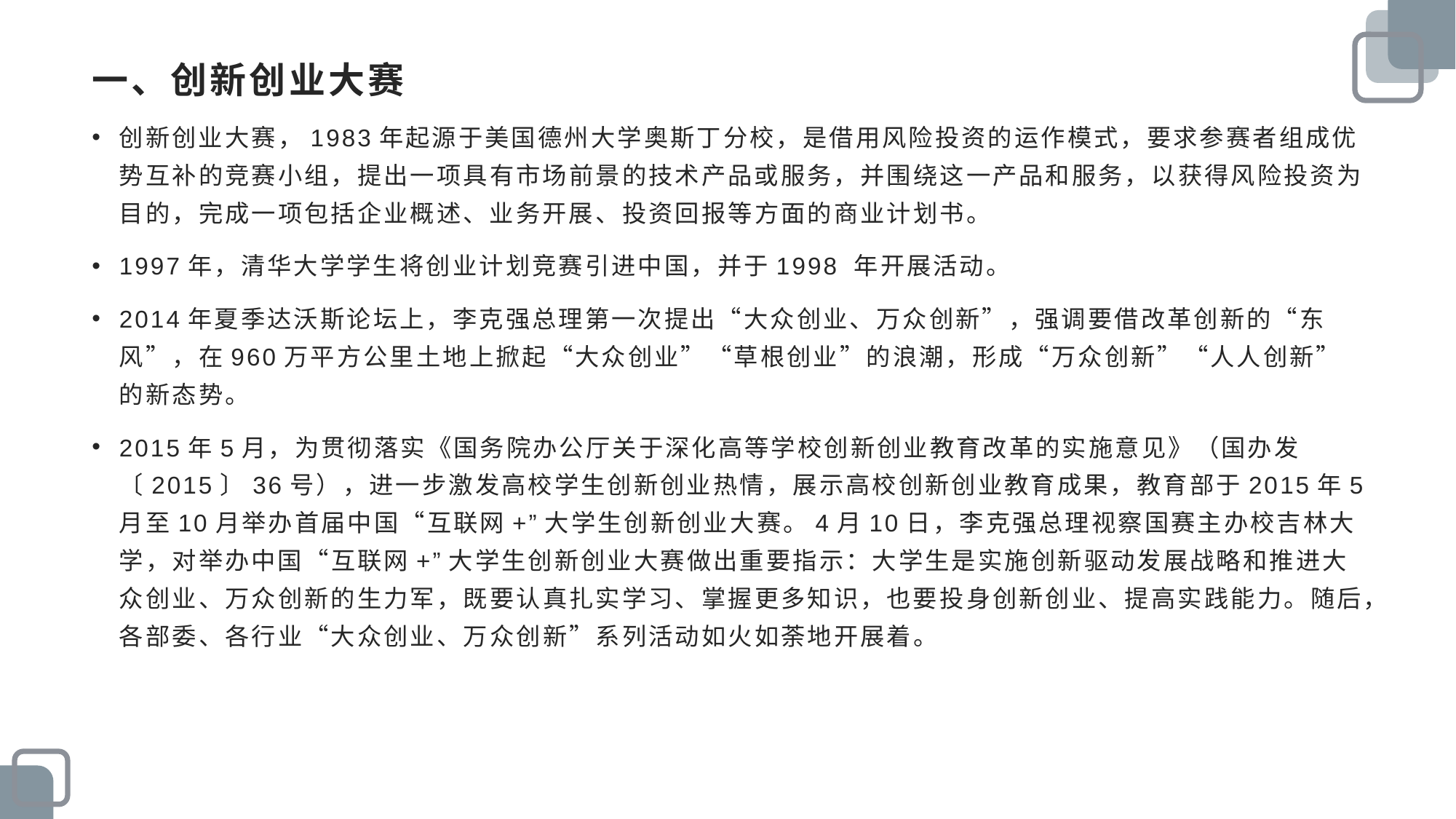

# 一、创新创业大赛
创新创业大赛，1983年起源于美国德州大学奥斯丁分校，是借用风险投资的运作模式，要求参赛者组成优势互补的竞赛小组，提出一项具有市场前景的技术产品或服务，并围绕这一产品和服务，以获得风险投资为目的，完成一项包括企业概述、业务开展、投资回报等方面的商业计划书。
1997年，清华大学学生将创业计划竞赛引进中国，并于1998 年开展活动。
2014年夏季达沃斯论坛上，李克强总理第一次提出“大众创业、万众创新”，强调要借改革创新的“东风”，在960万平方公里土地上掀起“大众创业”“草根创业”的浪潮，形成“万众创新”“人人创新”的新态势。
2015年5月，为贯彻落实《国务院办公厅关于深化高等学校创新创业教育改革的实施意见》（国办发〔2015〕36号），进一步激发高校学生创新创业热情，展示高校创新创业教育成果，教育部于2015年5月至10月举办首届中国“互联网+”大学生创新创业大赛。4月10日，李克强总理视察国赛主办校吉林大学，对举办中国“互联网+”大学生创新创业大赛做出重要指示：大学生是实施创新驱动发展战略和推进大众创业、万众创新的生力军，既要认真扎实学习、掌握更多知识，也要投身创新创业、提高实践能力。随后，各部委、各行业“大众创业、万众创新”系列活动如火如荼地开展着。